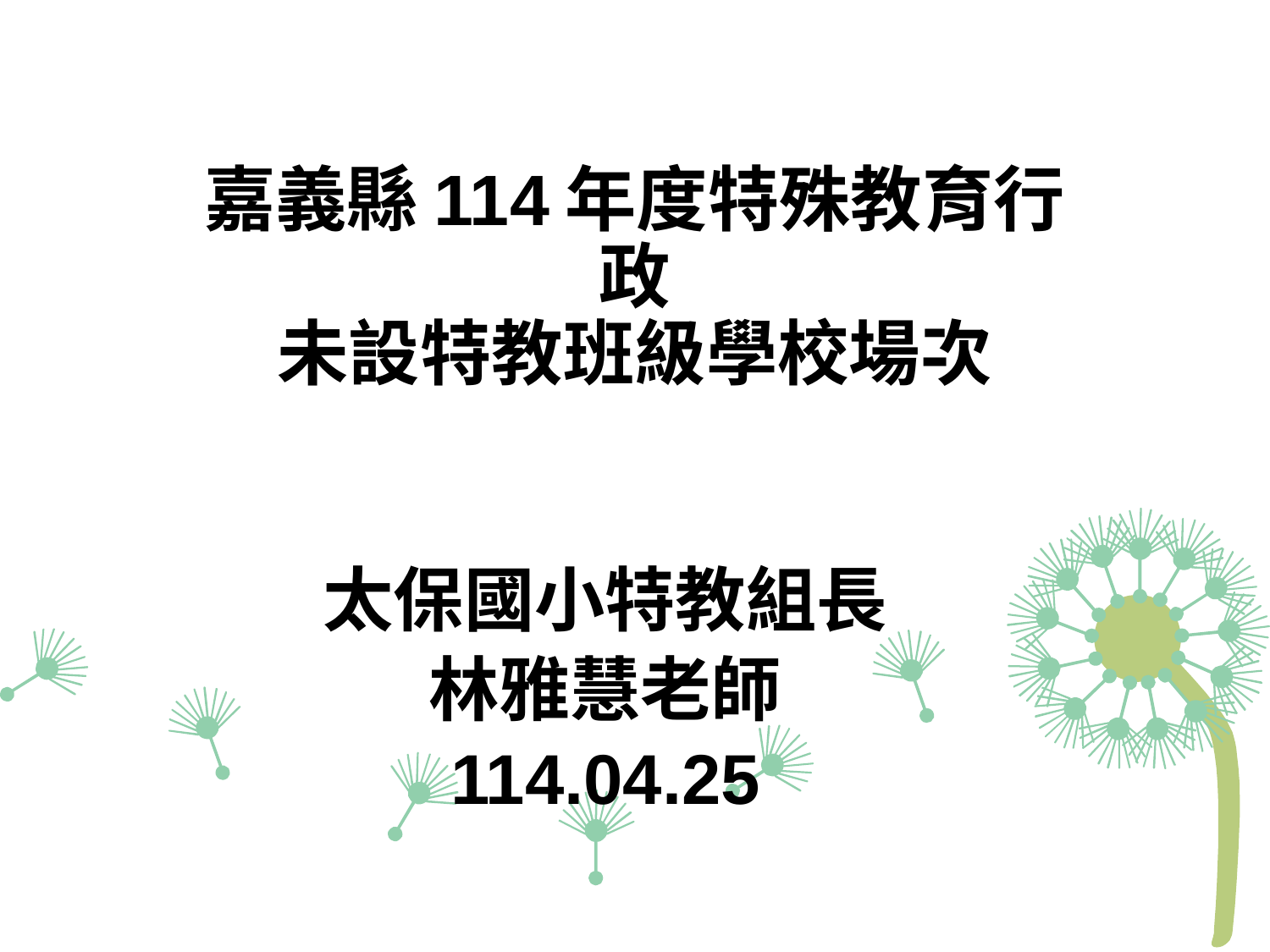

# 嘉義縣114年度特殊教育行政 未設特教班級學校場次
太保國小特教組長
林雅慧老師
114.04.25